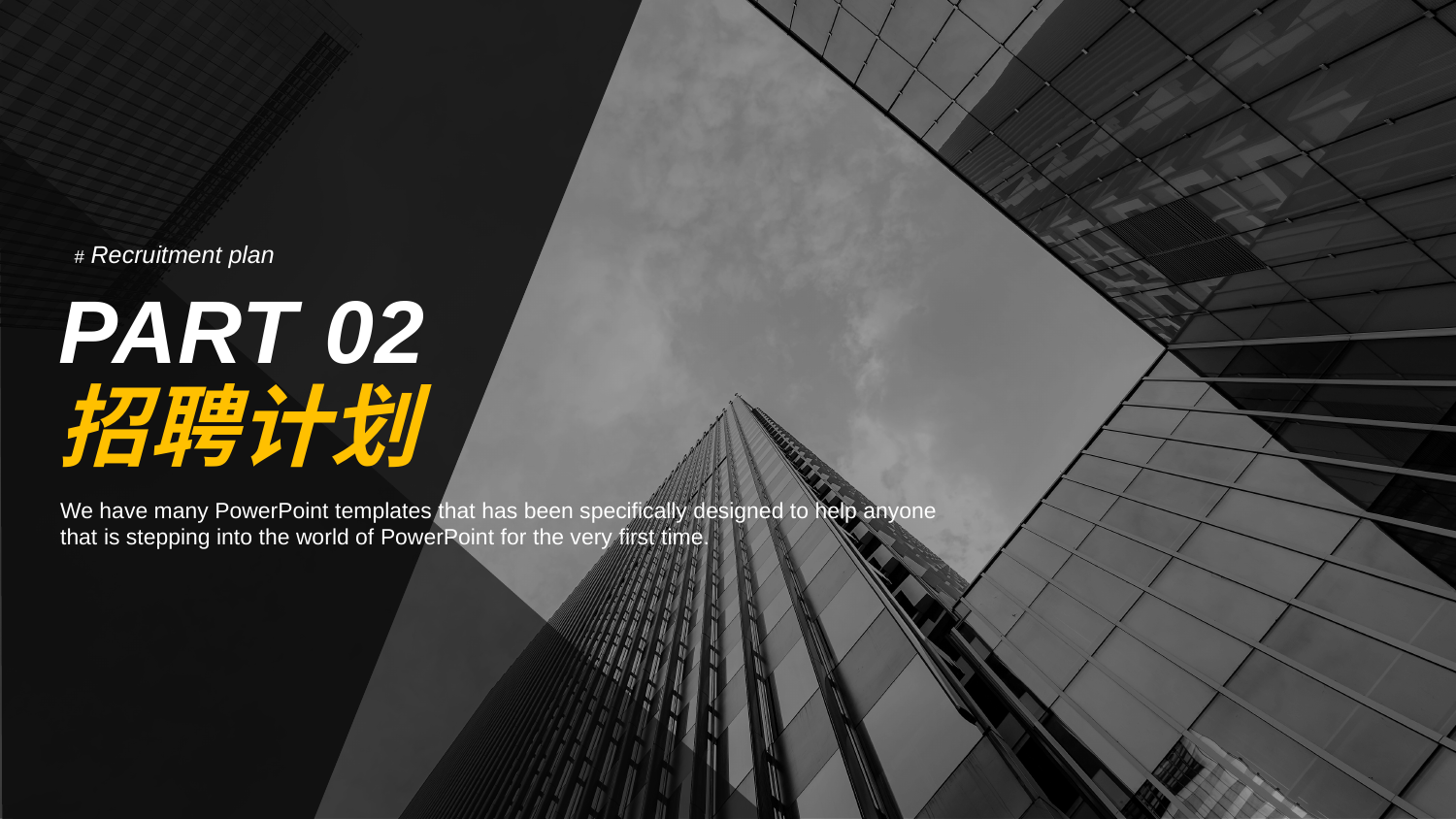

# Recruitment plan
PART 02
招聘计划
We have many PowerPoint templates that has been specifically designed to help anyone that is stepping into the world of PowerPoint for the very first time.